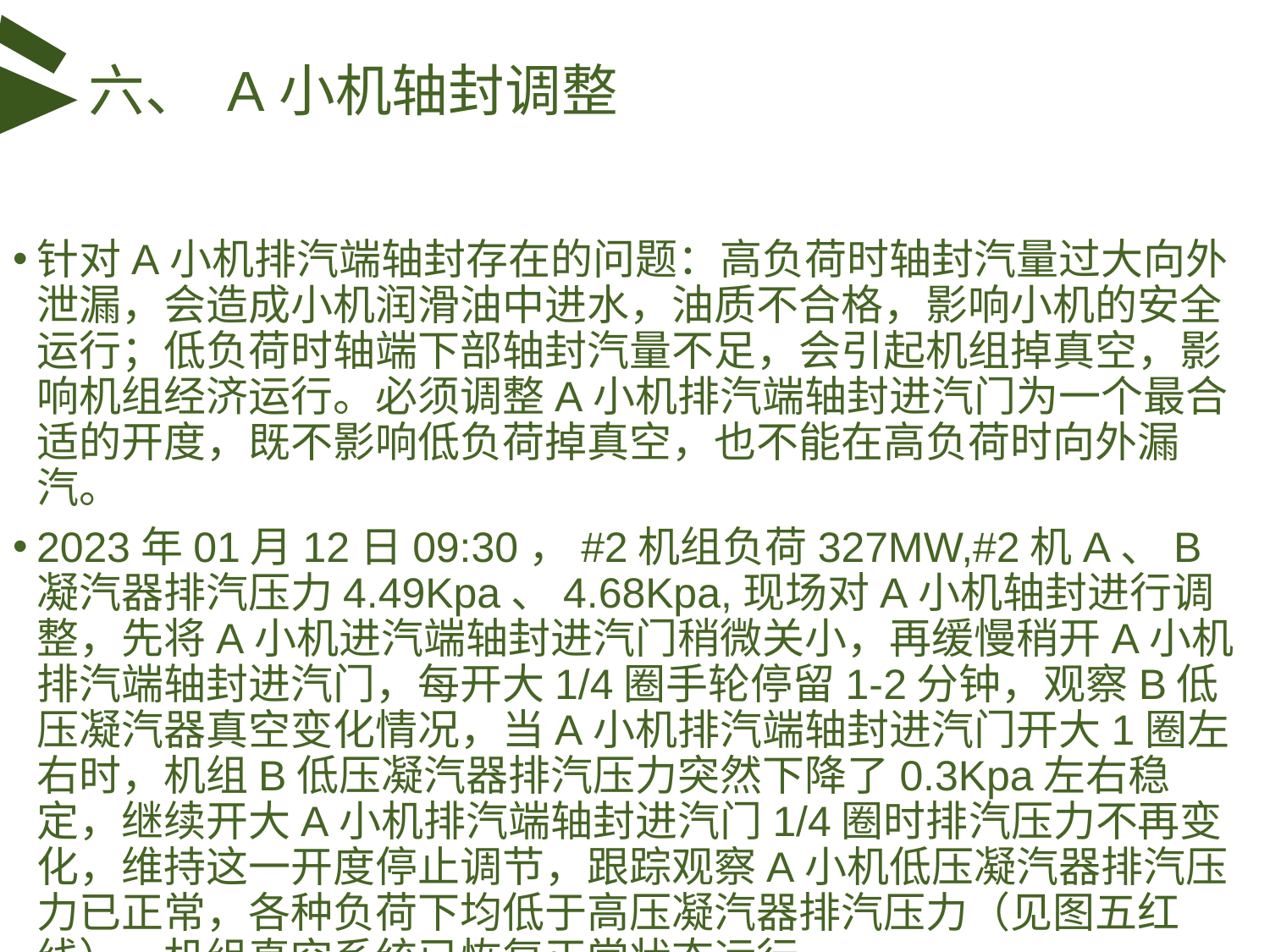

# 六、 A小机轴封调整
针对A小机排汽端轴封存在的问题：高负荷时轴封汽量过大向外泄漏，会造成小机润滑油中进水，油质不合格，影响小机的安全运行；低负荷时轴端下部轴封汽量不足，会引起机组掉真空，影响机组经济运行。必须调整A小机排汽端轴封进汽门为一个最合适的开度，既不影响低负荷掉真空，也不能在高负荷时向外漏汽。
2023年01月12日09:30，#2机组负荷327MW,#2机A、B凝汽器排汽压力4.49Kpa、4.68Kpa,现场对A小机轴封进行调整，先将A小机进汽端轴封进汽门稍微关小，再缓慢稍开A小机排汽端轴封进汽门，每开大1/4圈手轮停留1-2分钟，观察B低压凝汽器真空变化情况，当A小机排汽端轴封进汽门开大1圈左右时，机组B低压凝汽器排汽压力突然下降了0.3Kpa左右稳定，继续开大A小机排汽端轴封进汽门1/4圈时排汽压力不再变化，维持这一开度停止调节，跟踪观察A小机低压凝汽器排汽压力已正常，各种负荷下均低于高压凝汽器排汽压力（见图五红线），机组真空系统已恢复正常状态运行。